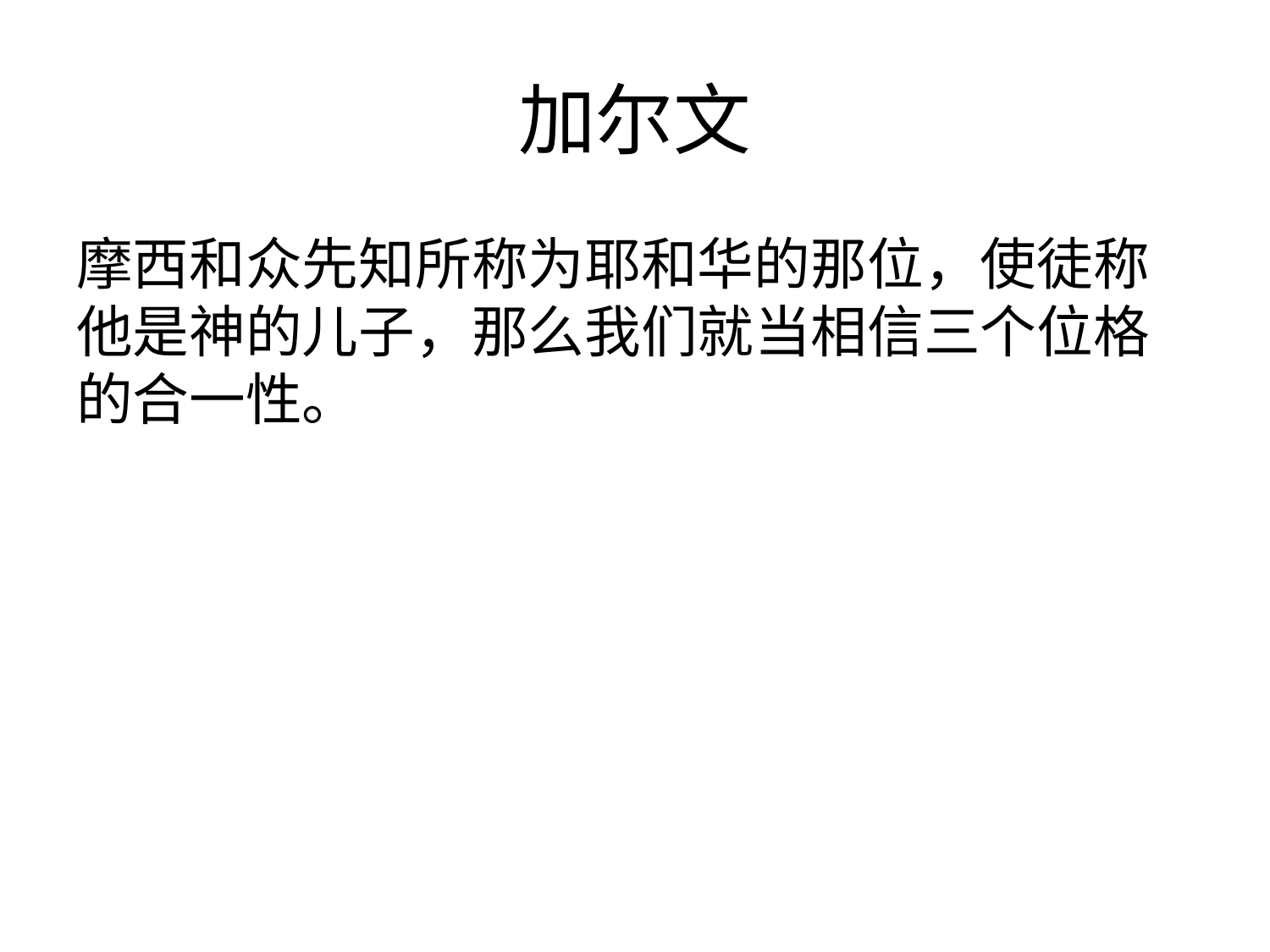

# 加尔文
摩西和众先知所称为耶和华的那位，使徒称他是神的儿子，那么我们就当相信三个位格的合一性。